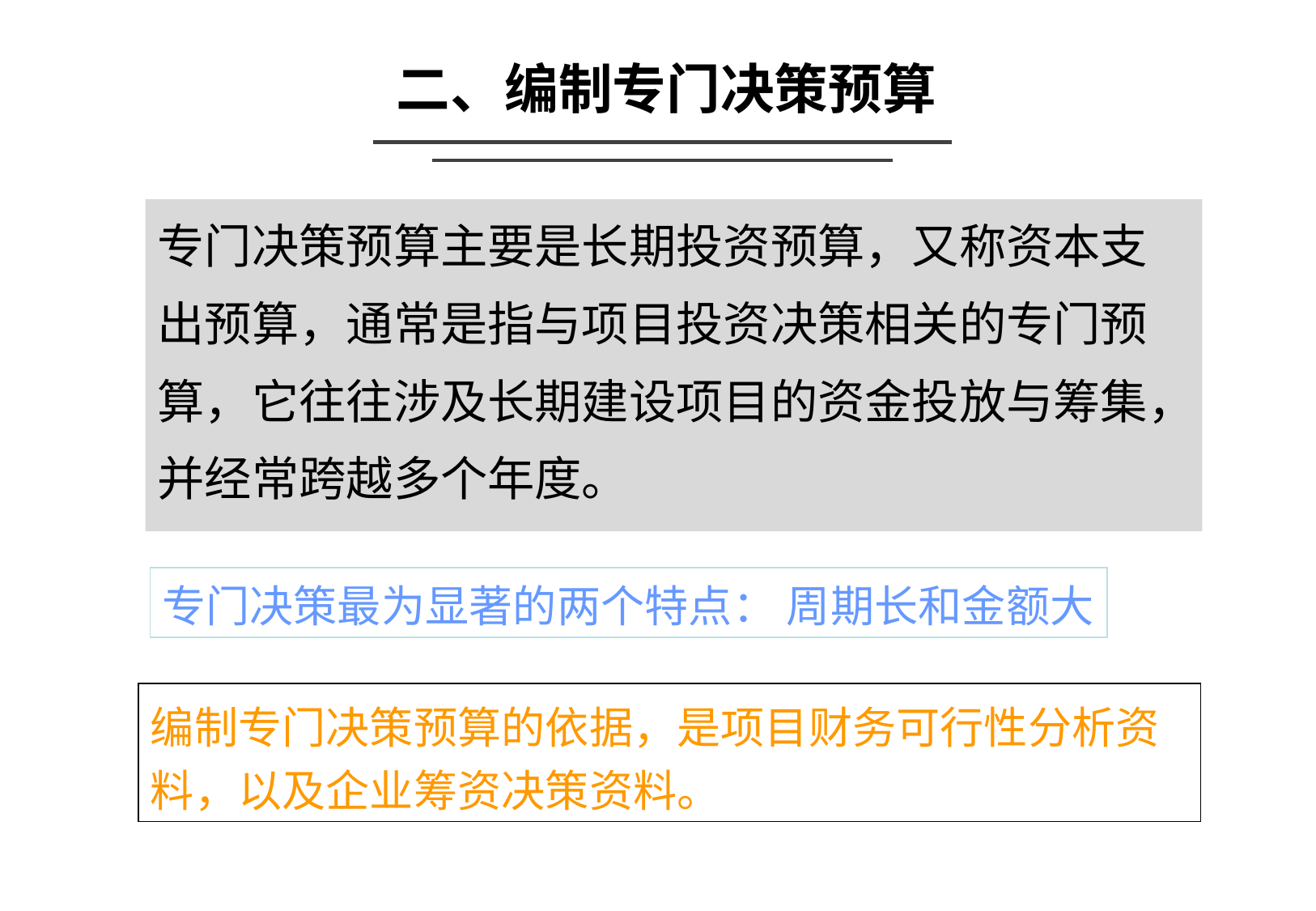

# 二、编制专门决策预算
专门决策预算主要是长期投资预算，又称资本支
出预算，通常是指与项目投资决策相关的专门预
算，它往往涉及长期建设项目的资金投放与筹集，
并经常跨越多个年度。

专门决策最为显著的两个特点： 周期长和金额大
编制专门决策预算的依据，是项目财务可行性分析资料，以及企业筹资决策资料。